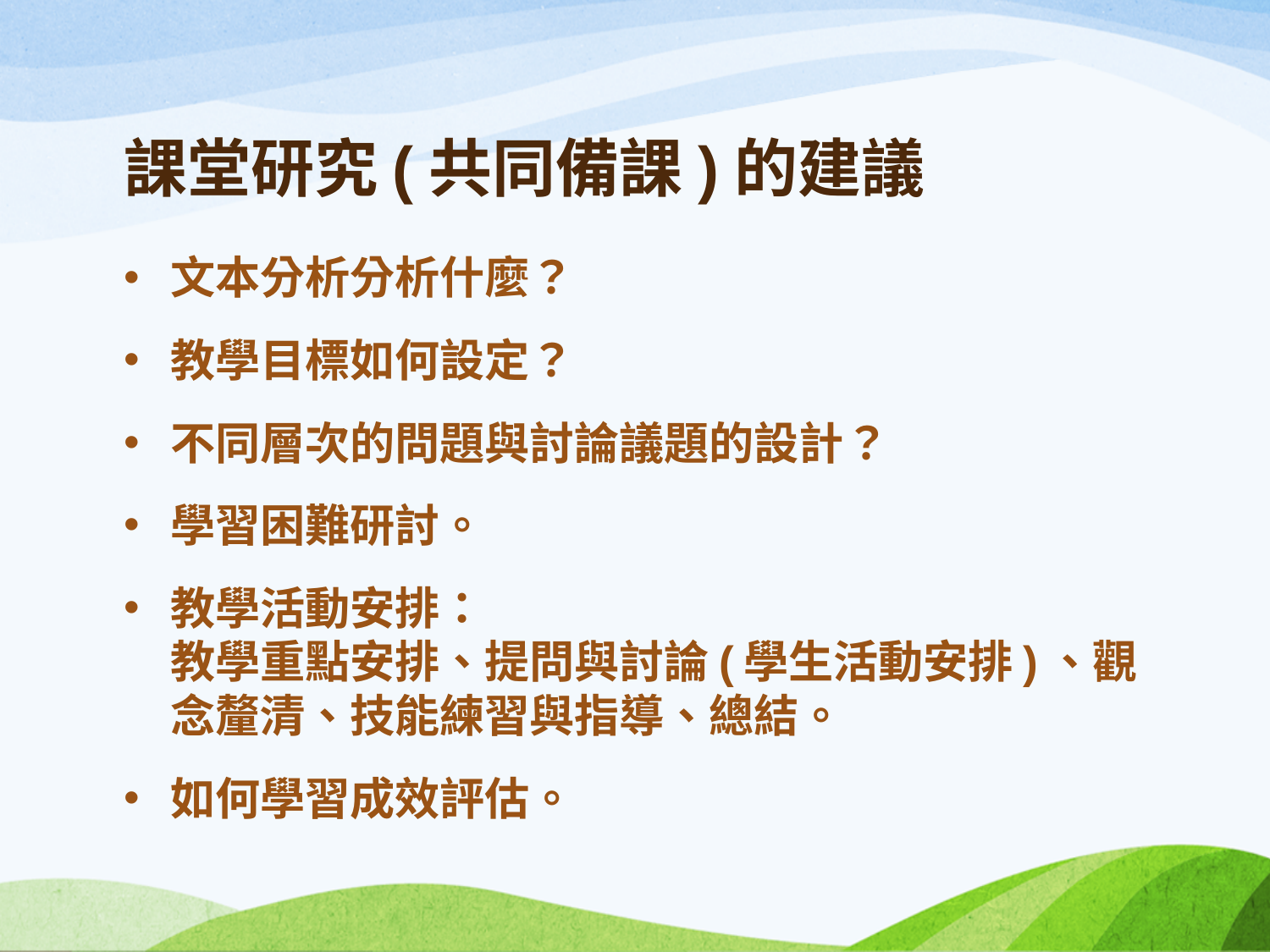

# 課堂研究(共同備課)的建議
文本分析分析什麼？
教學目標如何設定？
不同層次的問題與討論議題的設計？
學習困難研討。
教學活動安排：
教學重點安排、提問與討論(學生活動安排)、觀念釐清、技能練習與指導、總結。
如何學習成效評估。